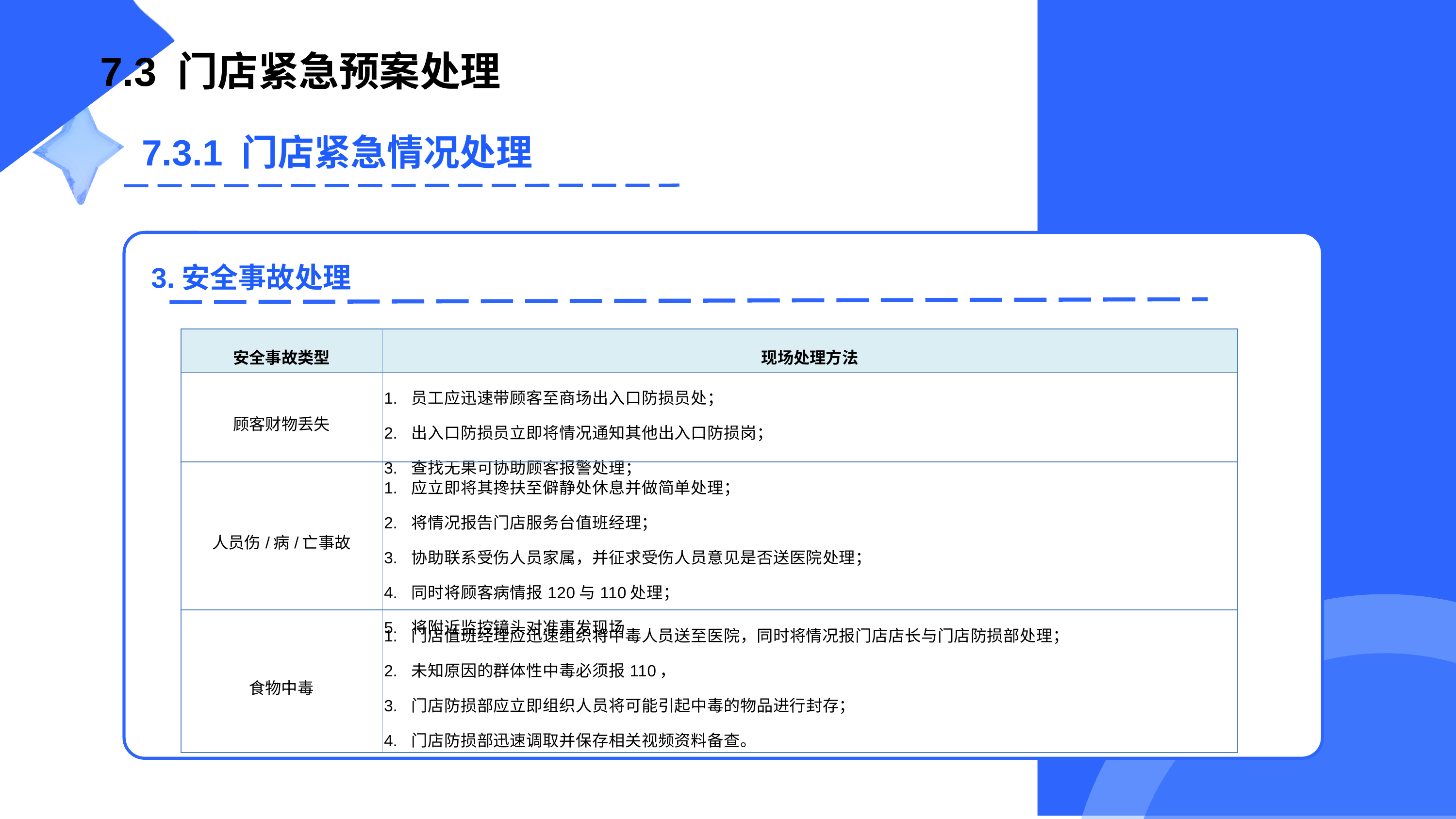

7.3 门店紧急预案处理

7.3.1 门店紧急情况处理

3.安全事故处理

| 安全事故类型 | 现场处理方法 |
| --- | --- |
| 顾客财物丢失 | 员工应迅速带顾客至商场出入口防损员处；  出入口防损员立即将情况通知其他出入口防损岗；  查找无果可协助顾客报警处理； |
| 人员伤/病/亡事故 | 应立即将其搀扶至僻静处休息并做简单处理；  将情况报告门店服务台值班经理； 协助联系受伤人员家属，并征求受伤人员意见是否送医院处理；  同时将顾客病情报120与110处理；  将附近监控镜头对准事发现场 |
| 食物中毒 | 门店值班经理应迅速组织将中毒人员送至医院，同时将情况报门店店长与门店防损部处理；  未知原因的群体性中毒必须报110， 门店防损部应立即组织人员将可能引起中毒的物品进行封存；  门店防损部迅速调取并保存相关视频资料备查。 |